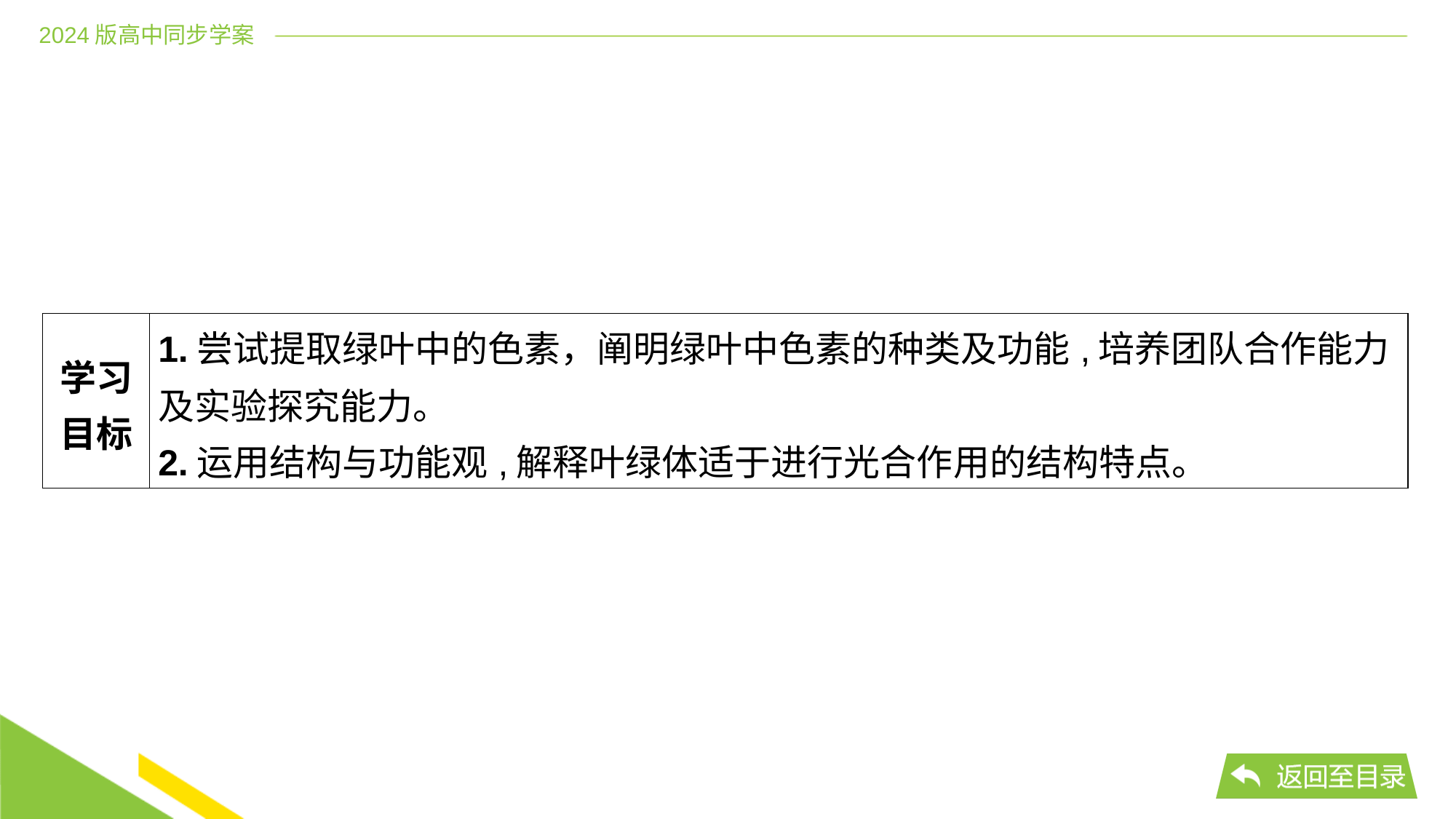

| 学习 目标 | 1.尝试提取绿叶中的色素，阐明绿叶中色素的种类及功能,培养团队合作能力 及实验探究能力。 2.运用结构与功能观,解释叶绿体适于进行光合作用的结构特点。 |
| --- | --- |